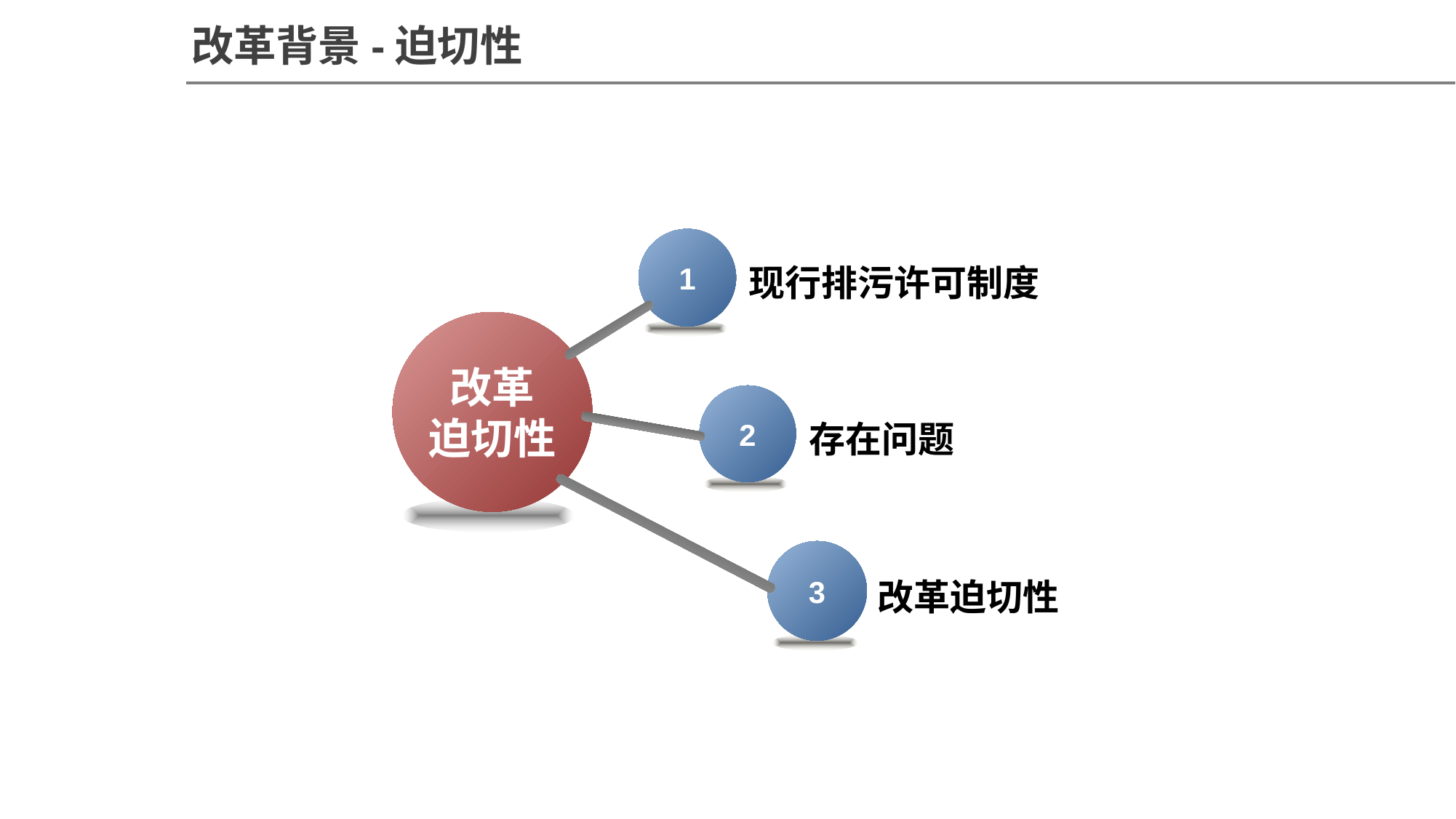

改革背景-迫切性
现行排污许可制度
1

改革
迫切性

2
存在问题

3
改革迫切性